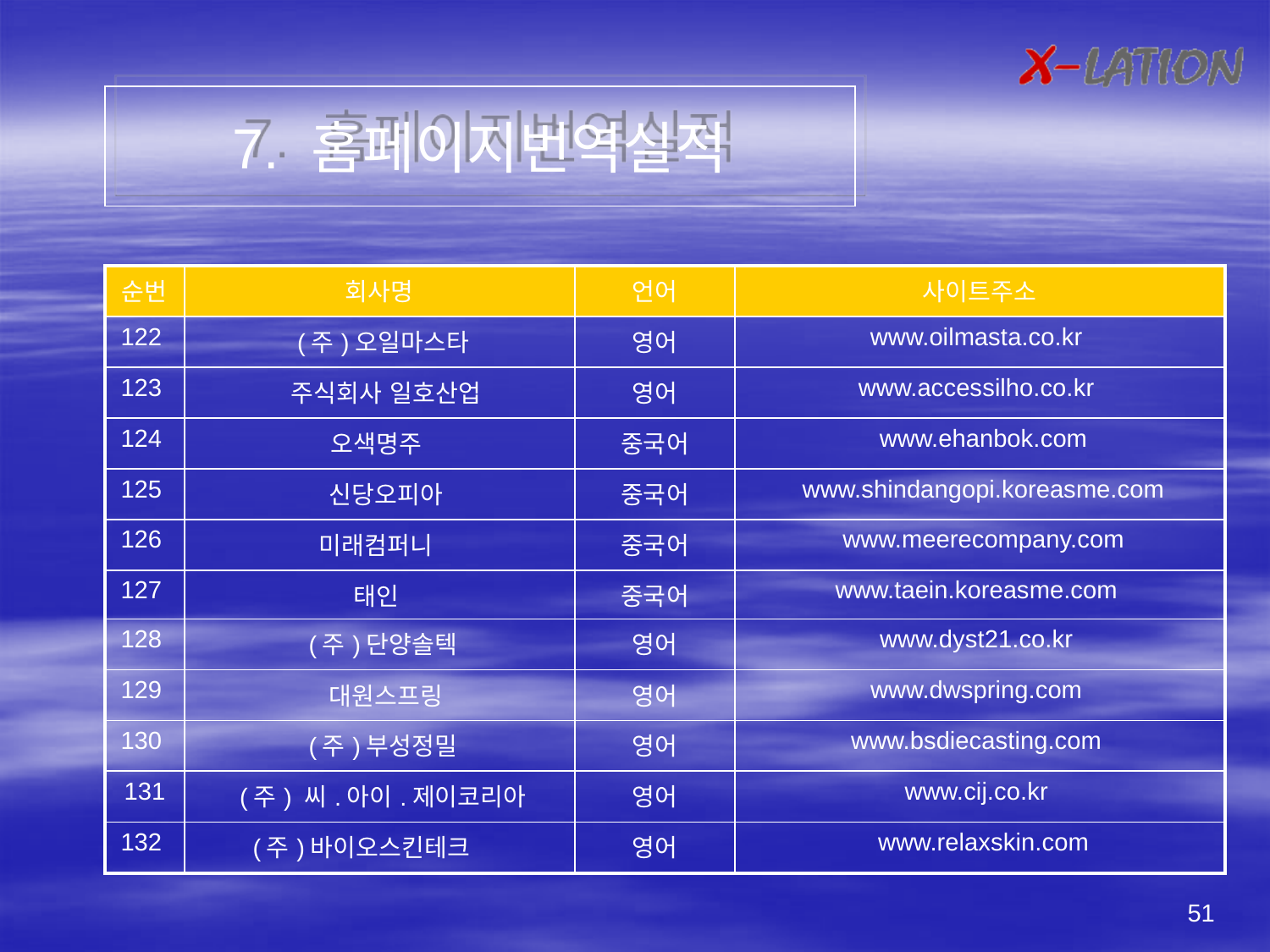

7. 홈페이지번역실적
| 순번 | 회사명 | 언어 | 사이트주소 |
| --- | --- | --- | --- |
| 122 | (주)오일마스타 | 영어 | www.oilmasta.co.kr |
| 123 | 주식회사 일호산업 | 영어 | www.accessilho.co.kr |
| 124 | 오색명주 | 중국어 | www.ehanbok.com |
| 125 | 신당오피아 | 중국어 | www.shindangopi.koreasme.com |
| 126 | 미래컴퍼니 | 중국어 | www.meerecompany.com |
| 127 | 태인 | 중국어 | www.taein.koreasme.com |
| 128 | (주)단양솔텍 | 영어 | www.dyst21.co.kr |
| 129 | 대원스프링 | 영어 | www.dwspring.com |
| 130 | (주)부성정밀 | 영어 | www.bsdiecasting.com |
| 131 | (주) 씨.아이.제이코리아 | 영어 | www.cij.co.kr |
| 132 | (주)바이오스킨테크 | 영어 | www.relaxskin.com |
51